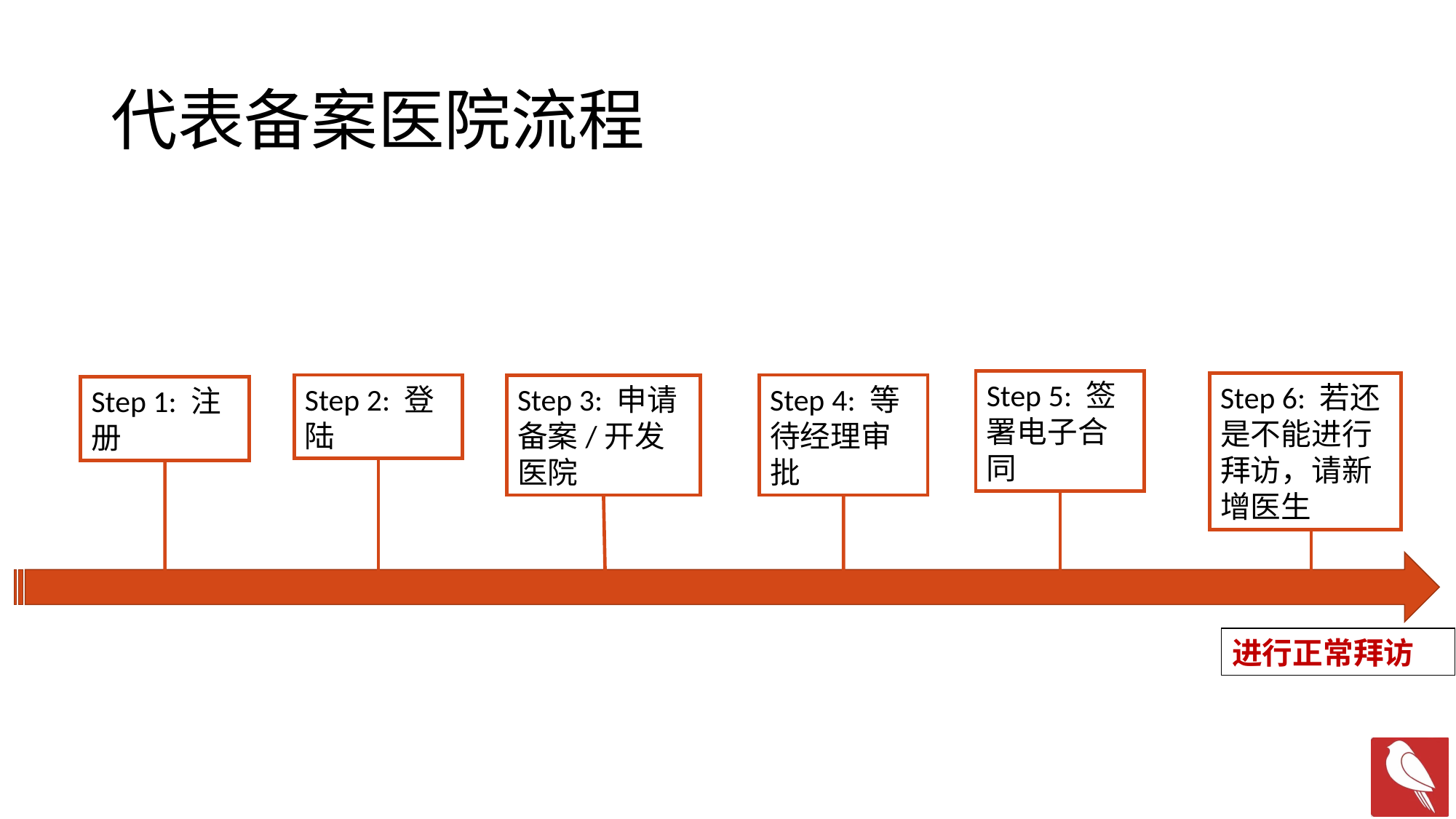

# 代表备案医院流程
Step 5: 签署电子合同
Step 6: 若还是不能进行拜访，请新增医生
Step 2: 登陆
Step 4: 等待经理审批
Step 3: 申请备案/开发医院
Step 1: 注册

进行正常拜访
3